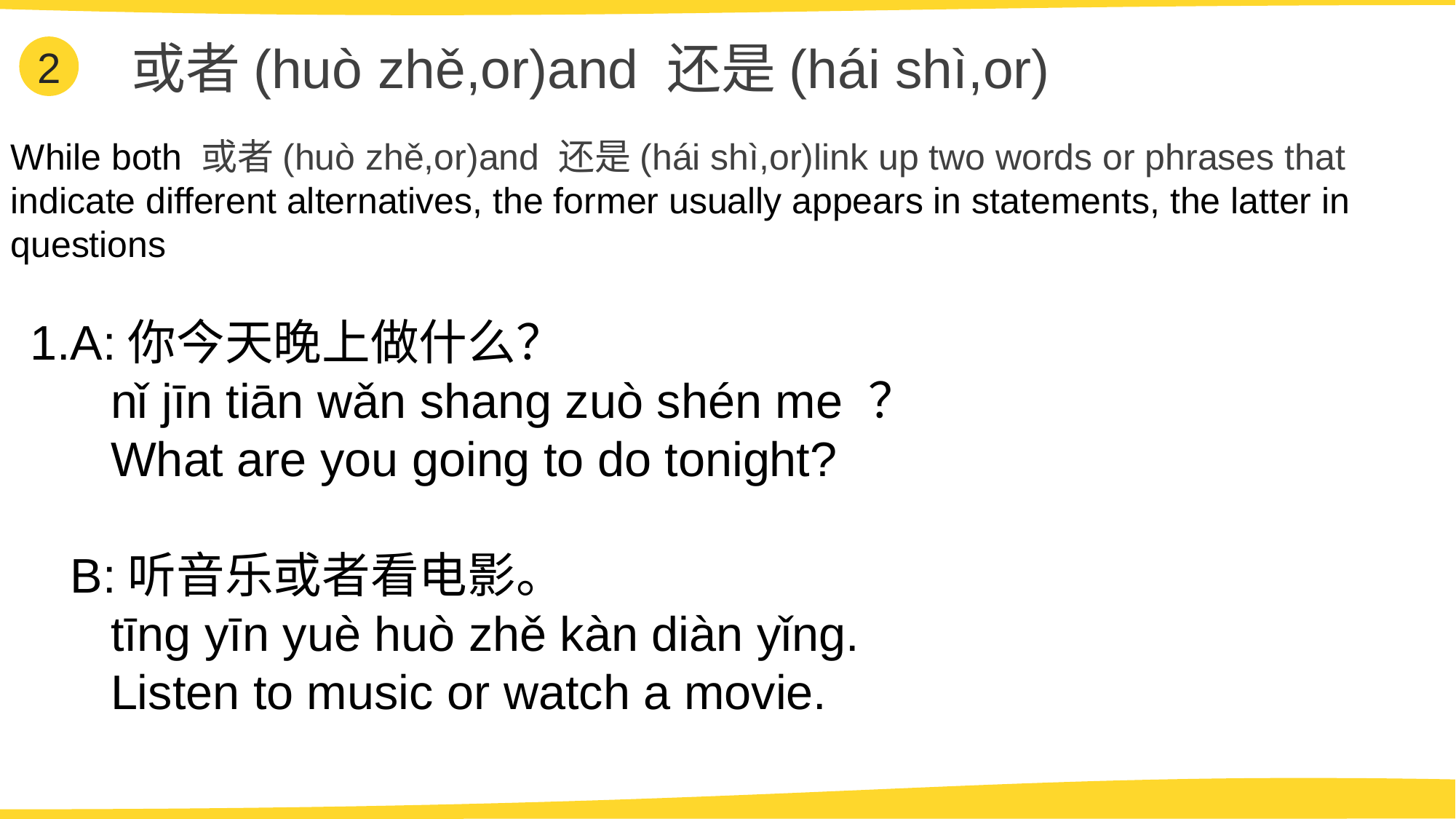

或者(huò zhě,or)and 还是(hái shì,or)
2
While both 或者(huò zhě,or)and 还是(hái shì,or)link up two words or phrases that
indicate different alternatives, the former usually appears in statements, the latter in questions
1.A:你今天晚上做什么？
      nǐ jīn tiān wǎn shang zuò shén me ？
      What are you going to do tonight?

   B:听音乐或者看电影。
      tīng yīn yuè huò zhě kàn diàn yǐng.
      Listen to music or watch a movie.